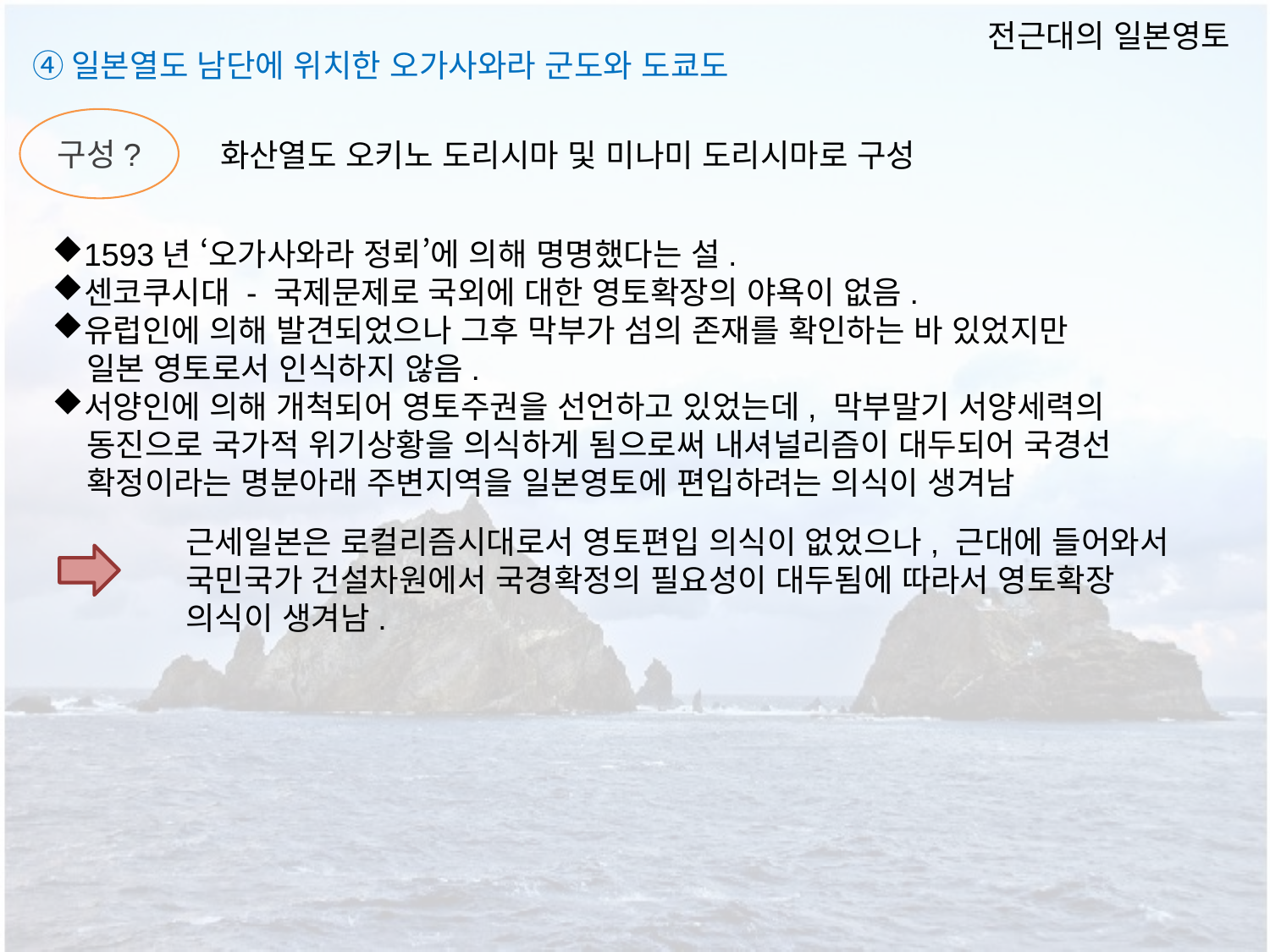

전근대의 일본영토
④일본열도 남단에 위치한 오가사와라 군도와 도쿄도
구성?
화산열도 오키노 도리시마 및 미나미 도리시마로 구성
1593년 ‘오가사와라 정뢰’에 의해 명명했다는 설.
센코쿠시대 - 국제문제로 국외에 대한 영토확장의 야욕이 없음.
유럽인에 의해 발견되었으나 그후 막부가 섬의 존재를 확인하는 바 있었지만
   일본 영토로서 인식하지 않음.
서양인에 의해 개척되어 영토주권을 선언하고 있었는데, 막부말기 서양세력의
   동진으로 국가적 위기상황을 의식하게 됨으로써 내셔널리즘이 대두되어 국경선
   확정이라는 명분아래 주변지역을 일본영토에 편입하려는 의식이 생겨남
근세일본은 로컬리즘시대로서 영토편입 의식이 없었으나, 근대에 들어와서
국민국가 건설차원에서 국경확정의 필요성이 대두됨에 따라서 영토확장
의식이 생겨남.